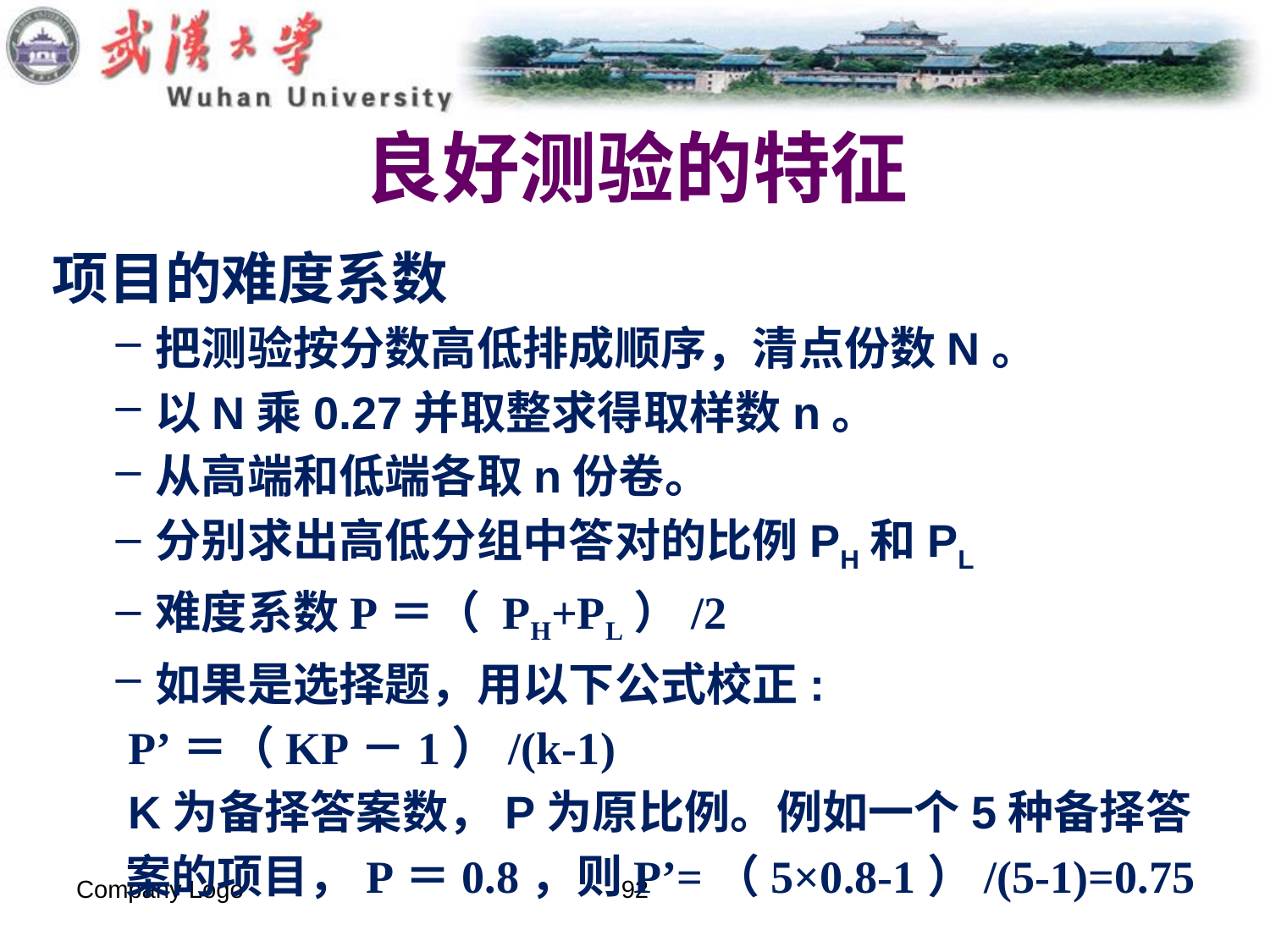

# 良好测验的特征
项目的难度系数
把测验按分数高低排成顺序，清点份数N。
以N乘0.27并取整求得取样数n。
从高端和低端各取n份卷。
分别求出高低分组中答对的比例PH和PL
难度系数P＝（ PH+PL）/2
如果是选择题，用以下公式校正:
      P’＝（KP－1）/(k-1)
      K为备择答案数，P为原比例。例如一个5种备择答
      案的项目，P＝0.8，则P’=（5×0.8-1）/(5-1)=0.75
Company Logo
92